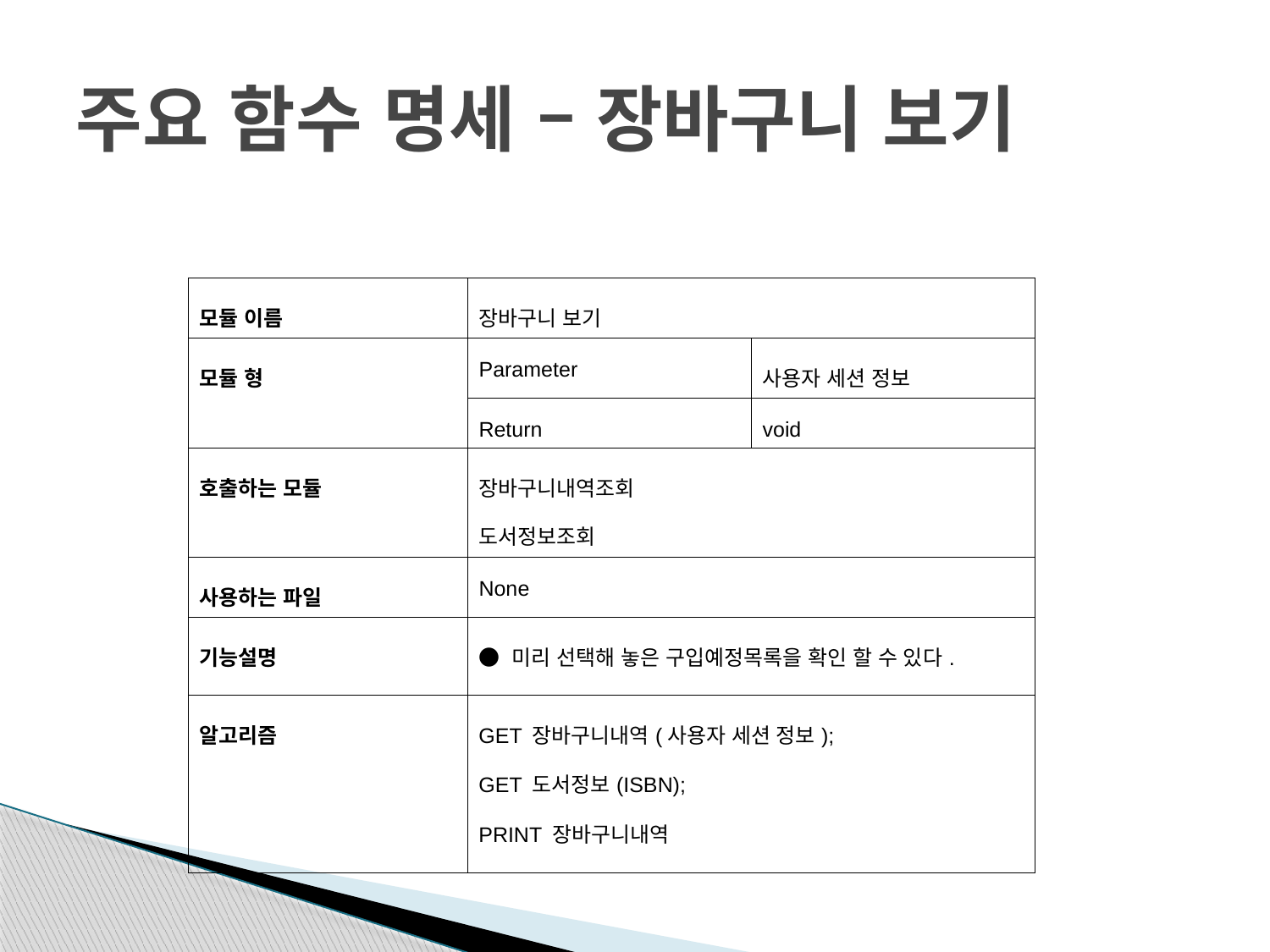

# 주요 함수 명세 – 장바구니 보기
| 모듈 이름 | 장바구니 보기 |  |
| --- | --- | --- |
| 모듈 형 | Parameter | 사용자 세션 정보 |
|  | Return | void |
| 호출하는 모듈 | 장바구니내역조회 도서정보조회 |  |
| 사용하는 파일 | None |  |
| 기능설명 | ● 미리 선택해 놓은 구입예정목록을 확인 할 수 있다. |  |
| 알고리즘 | GET 장바구니내역(사용자 세션 정보); GET 도서정보(ISBN); PRINT 장바구니내역 |  |